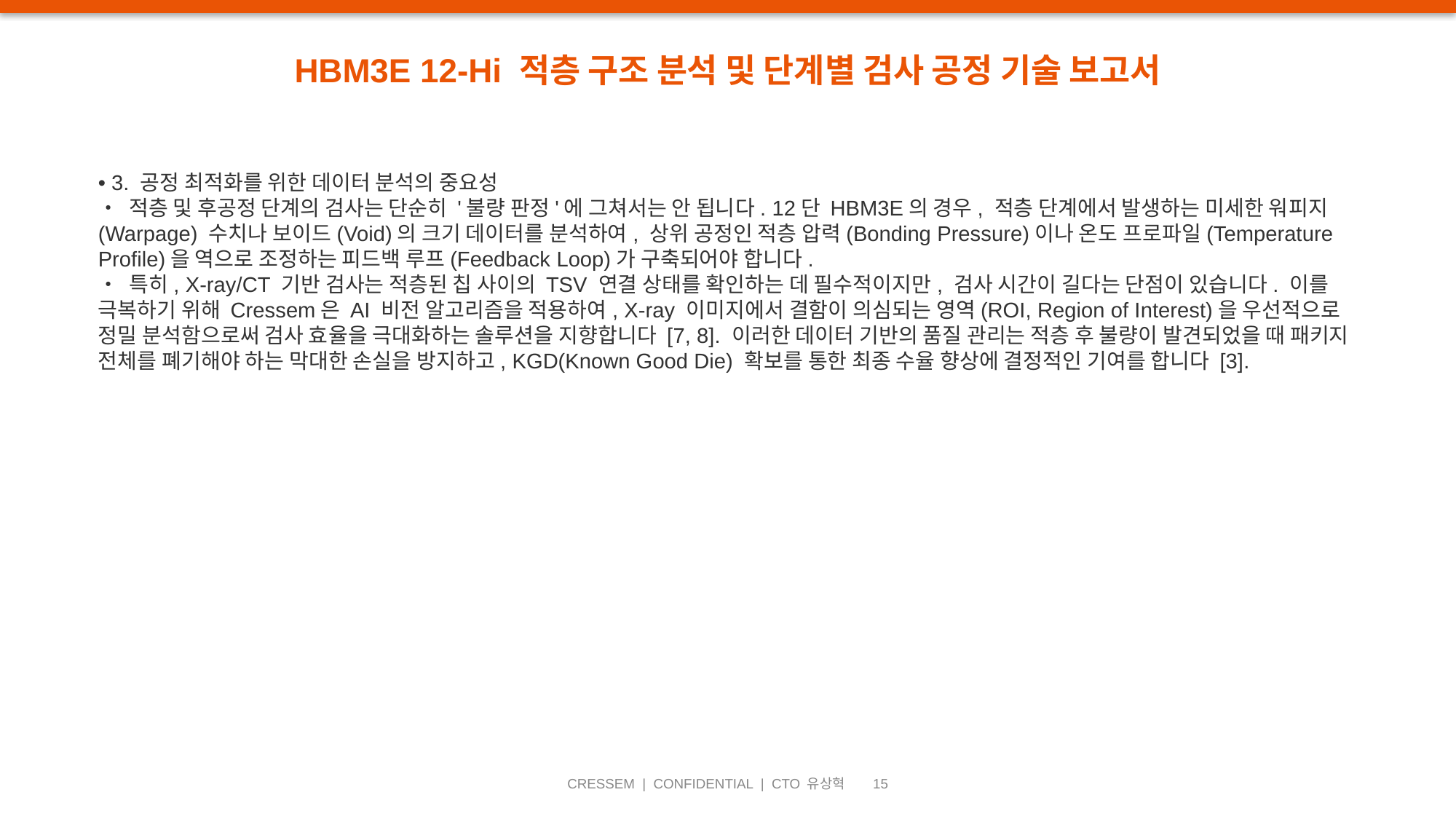

HBM3E 12-Hi 적층 구조 분석 및 단계별 검사 공정 기술 보고서
• 3. 공정 최적화를 위한 데이터 분석의 중요성
• 적층 및 후공정 단계의 검사는 단순히 '불량 판정'에 그쳐서는 안 됩니다. 12단 HBM3E의 경우, 적층 단계에서 발생하는 미세한 워피지(Warpage) 수치나 보이드(Void)의 크기 데이터를 분석하여, 상위 공정인 적층 압력(Bonding Pressure)이나 온도 프로파일(Temperature Profile)을 역으로 조정하는 피드백 루프(Feedback Loop)가 구축되어야 합니다.
• 특히, X-ray/CT 기반 검사는 적층된 칩 사이의 TSV 연결 상태를 확인하는 데 필수적이지만, 검사 시간이 길다는 단점이 있습니다. 이를 극복하기 위해 Cressem은 AI 비전 알고리즘을 적용하여, X-ray 이미지에서 결함이 의심되는 영역(ROI, Region of Interest)을 우선적으로 정밀 분석함으로써 검사 효율을 극대화하는 솔루션을 지향합니다 [7, 8]. 이러한 데이터 기반의 품질 관리는 적층 후 불량이 발견되었을 때 패키지 전체를 폐기해야 하는 막대한 손실을 방지하고, KGD(Known Good Die) 확보를 통한 최종 수율 향상에 결정적인 기여를 합니다 [3].
CRESSEM  |  CONFIDENTIAL  |  CTO 유상혁        15